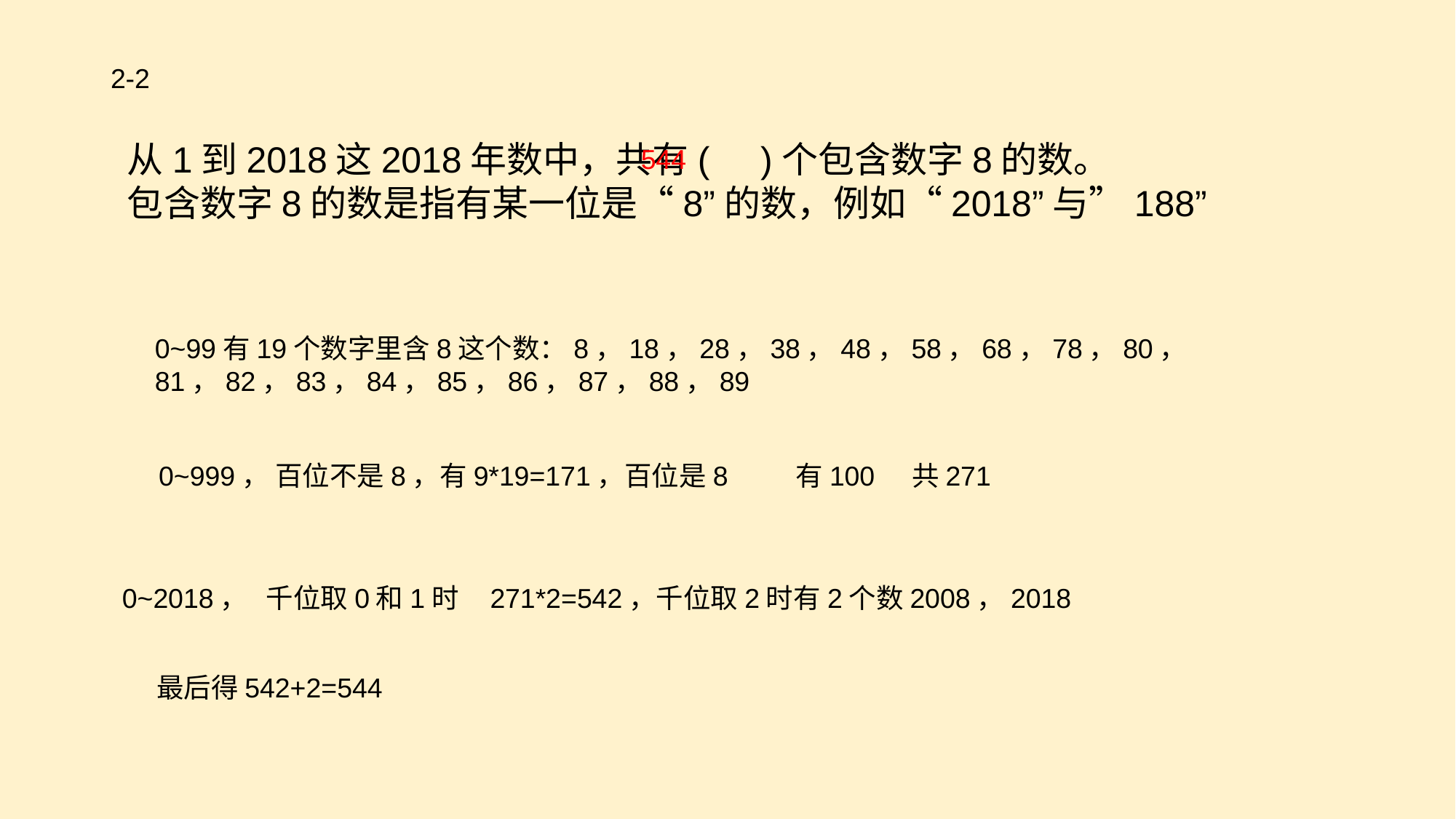

2-2
从1到2018这2018年数中，共有(     )个包含数字8的数。
包含数字8的数是指有某一位是“8”的数，例如“2018”与”188”
544
0~99有19个数字里含8这个数：8，18，28，38，48，58，68，78，80，81，82，83，84，85，86，87，88，89
0~999， 百位不是8，有9*19=171，百位是8        有100    共271
0~2018，   千位取0和1时    271*2=542，千位取2时有2个数2008，2018
最后得542+2=544